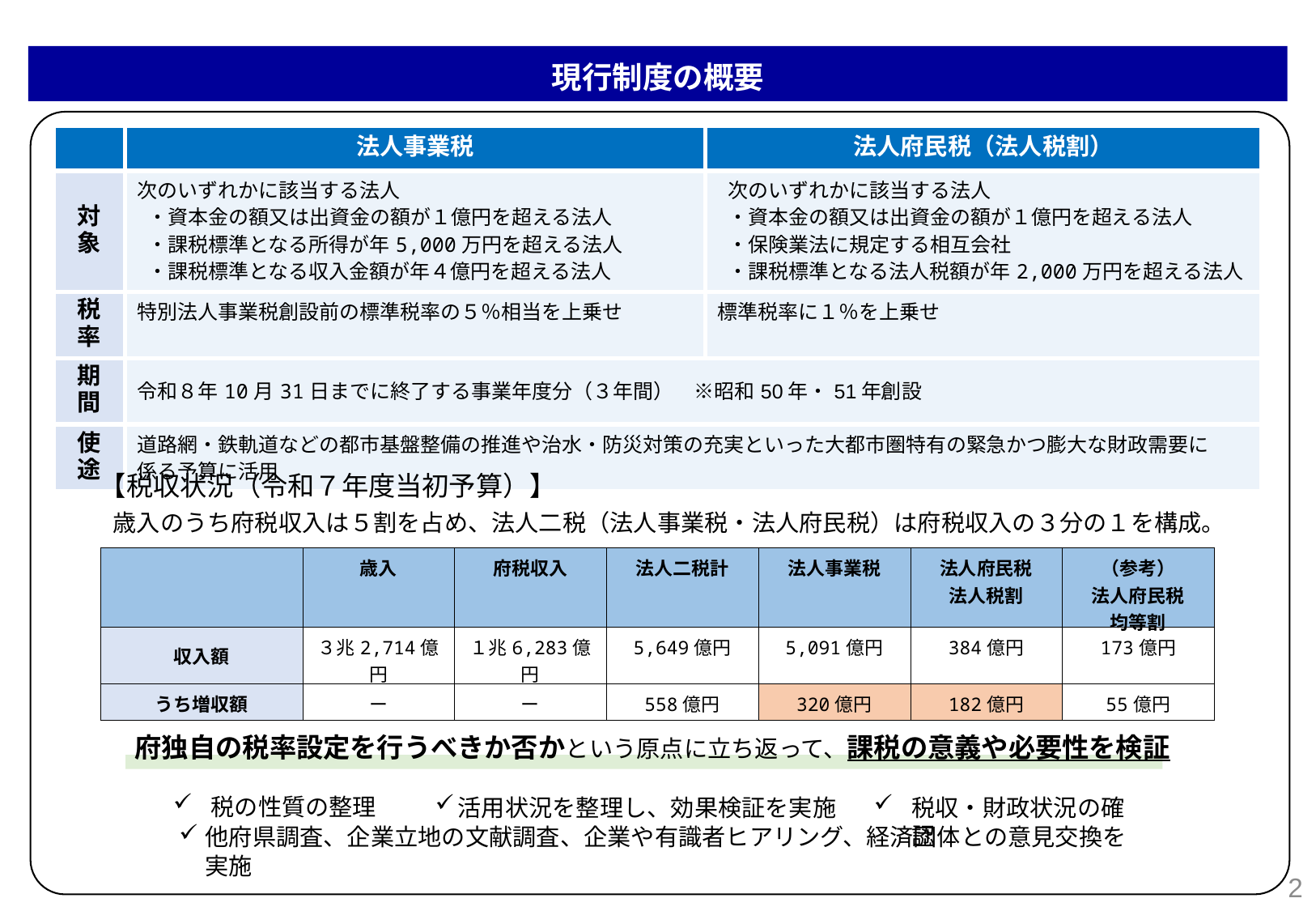

現行制度の概要

|  | 法人事業税 | 法人府民税（法人税割） |
| --- | --- | --- |
| 対象 | 次のいずれかに該当する法人 ・資本金の額又は出資金の額が１億円を超える法人 ・課税標準となる所得が年5,000万円を超える法人 ・課税標準となる収入金額が年４億円を超える法人 | 次のいずれかに該当する法人 ・資本金の額又は出資金の額が１億円を超える法人 ・保険業法に規定する相互会社 ・課税標準となる法人税額が年2,000万円を超える法人 |
| 税率 | 特別法人事業税創設前の標準税率の５％相当を上乗せ | 標準税率に１％を上乗せ |
| 期間 | 令和８年10月31日までに終了する事業年度分（３年間）　※昭和50年・51年創設 |  |
| 使途 | 道路網・鉄軌道などの都市基盤整備の推進や治水・防災対策の充実といった大都市圏特有の緊急かつ膨大な財政需要に 係る予算に活用 |  |
【税収状況（令和７年度当初予算）】
　歳入のうち府税収入は５割を占め、法人二税（法人事業税・法人府民税）は府税収入の３分の１を構成。

|  | 歳入 | 府税収入 | 法人二税計 | 法人事業税 | 法人府民税 法人税割 | （参考） 法人府民税 均等割 |
| --- | --- | --- | --- | --- | --- | --- |
| 収入額 | ３兆2,714億円 | １兆6,283億円 | 5,649億円 | 5,091億円 | 384億円 | 173億円 |
| うち増収額 | ー | ー | 558億円 | 320億円 | 182億円 | 55億円 |
府独自の税率設定を行うべきか否かという原点に立ち返って、課税の意義や必要性を検証

税の性質の整理
活用状況を整理し、効果検証を実施
税収・財政状況の確認
他府県調査、企業立地の文献調査、企業や有識者ヒアリング、経済団体との意見交換を実施
2